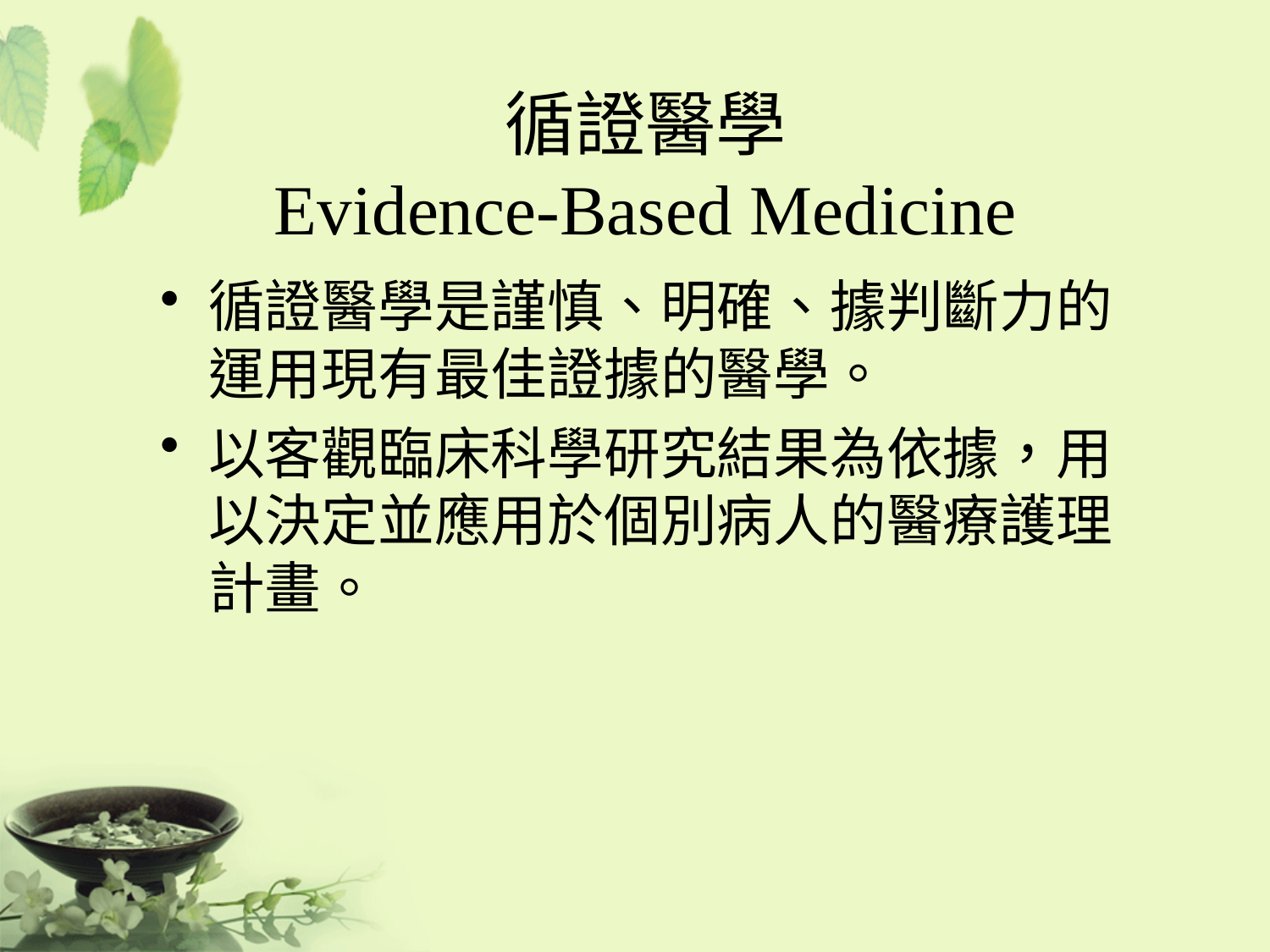

# 循證醫學 Evidence-Based Medicine
循證醫學是謹慎、明確、據判斷力的運用現有最佳證據的醫學。
以客觀臨床科學研究結果為依據，用以決定並應用於個別病人的醫療護理計畫。